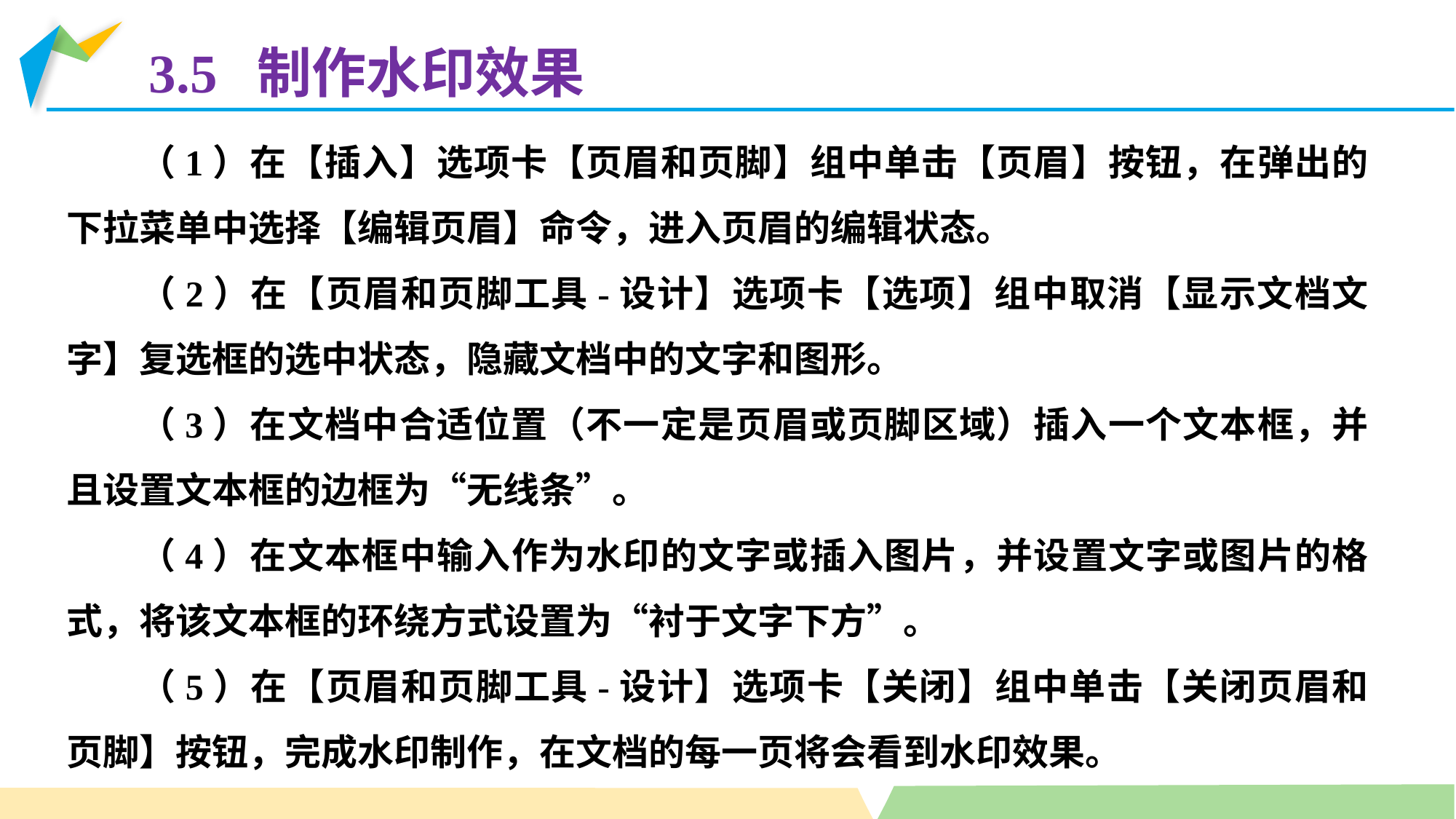

3.5  制作水印效果
（1）在【插入】选项卡【页眉和页脚】组中单击【页眉】按钮，在弹出的下拉菜单中选择【编辑页眉】命令，进入页眉的编辑状态。
（2）在【页眉和页脚工具-设计】选项卡【选项】组中取消【显示文档文字】复选框的选中状态，隐藏文档中的文字和图形。
（3）在文档中合适位置（不一定是页眉或页脚区域）插入一个文本框，并且设置文本框的边框为“无线条”。
（4）在文本框中输入作为水印的文字或插入图片，并设置文字或图片的格式，将该文本框的环绕方式设置为“衬于文字下方”。
（5）在【页眉和页脚工具-设计】选项卡【关闭】组中单击【关闭页眉和页脚】按钮，完成水印制作，在文档的每一页将会看到水印效果。